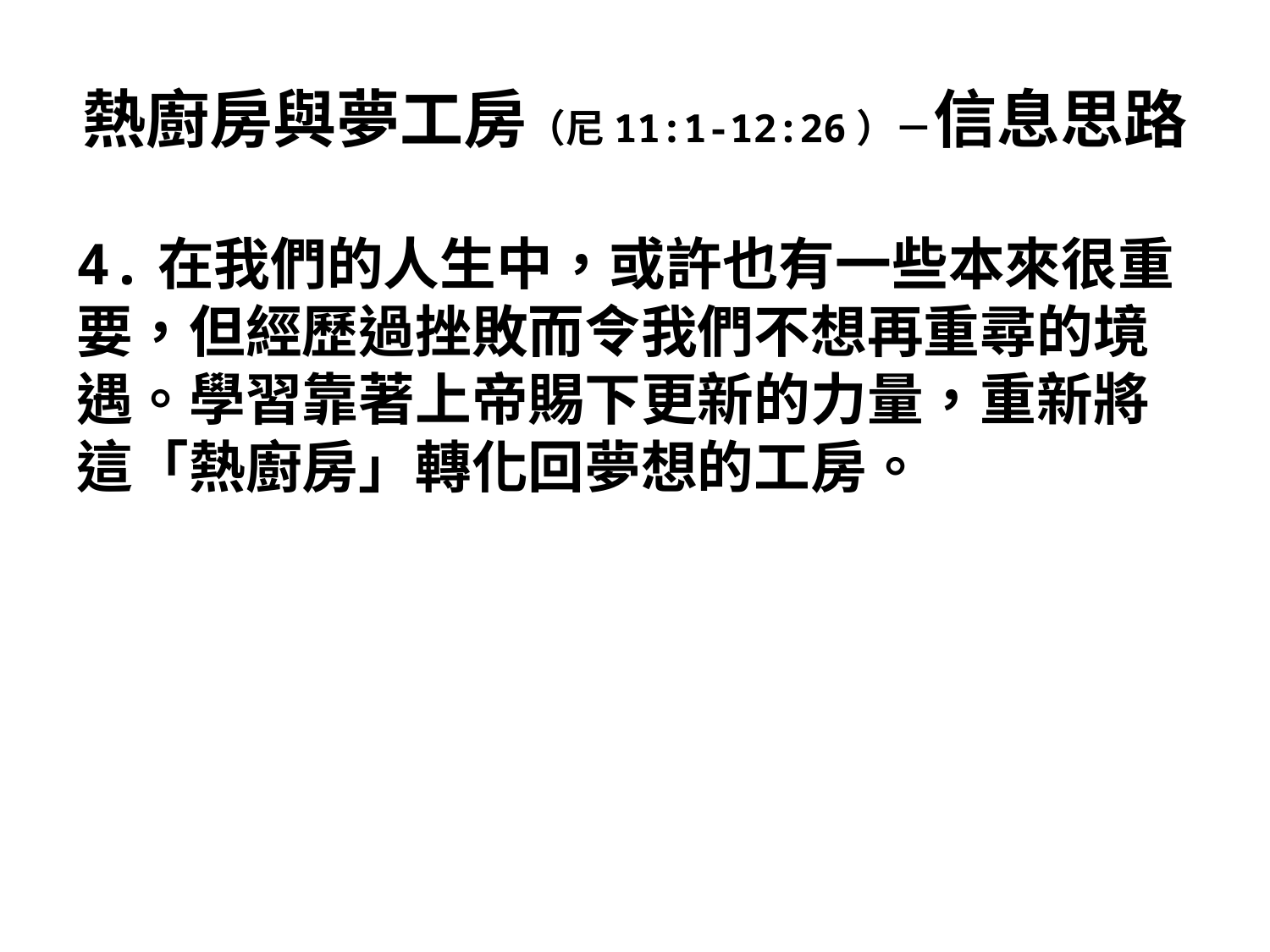

# 熱廚房與夢工房（尼11:1-12:26）－信息思路
4.在我們的人生中，或許也有一些本來很重要，但經歷過挫敗而令我們不想再重尋的境遇。學習靠著上帝賜下更新的力量，重新將這「熱廚房」轉化回夢想的工房。